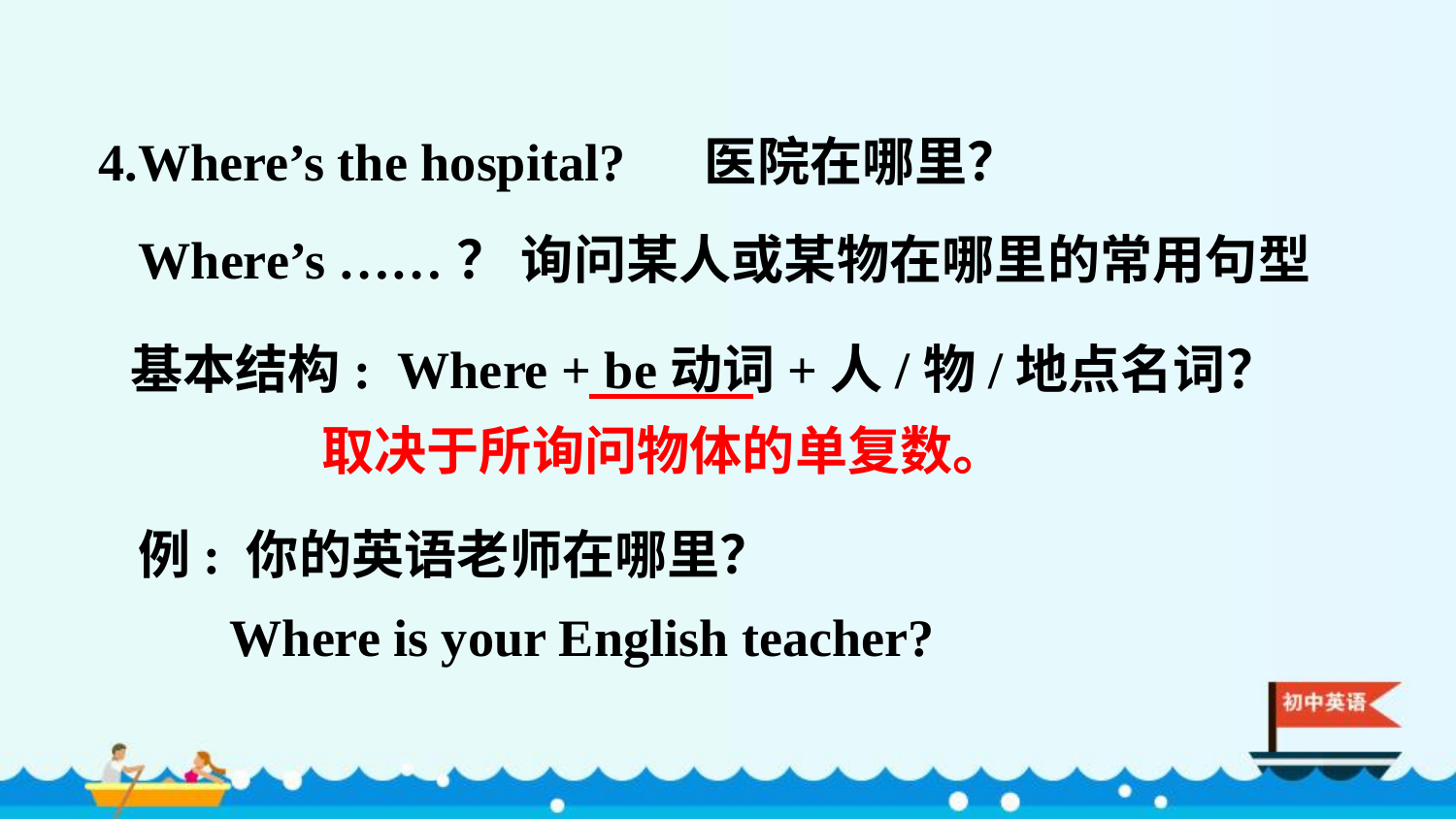

4.Where’s the hospital?     医院在哪里？
Where’s ……？ 询问某人或某物在哪里的常用句型
基本结构:  Where + be动词+人/物/地点名词？
               取决于所询问物体的单复数。
例: 你的英语老师在哪里？
       Where is your English teacher?